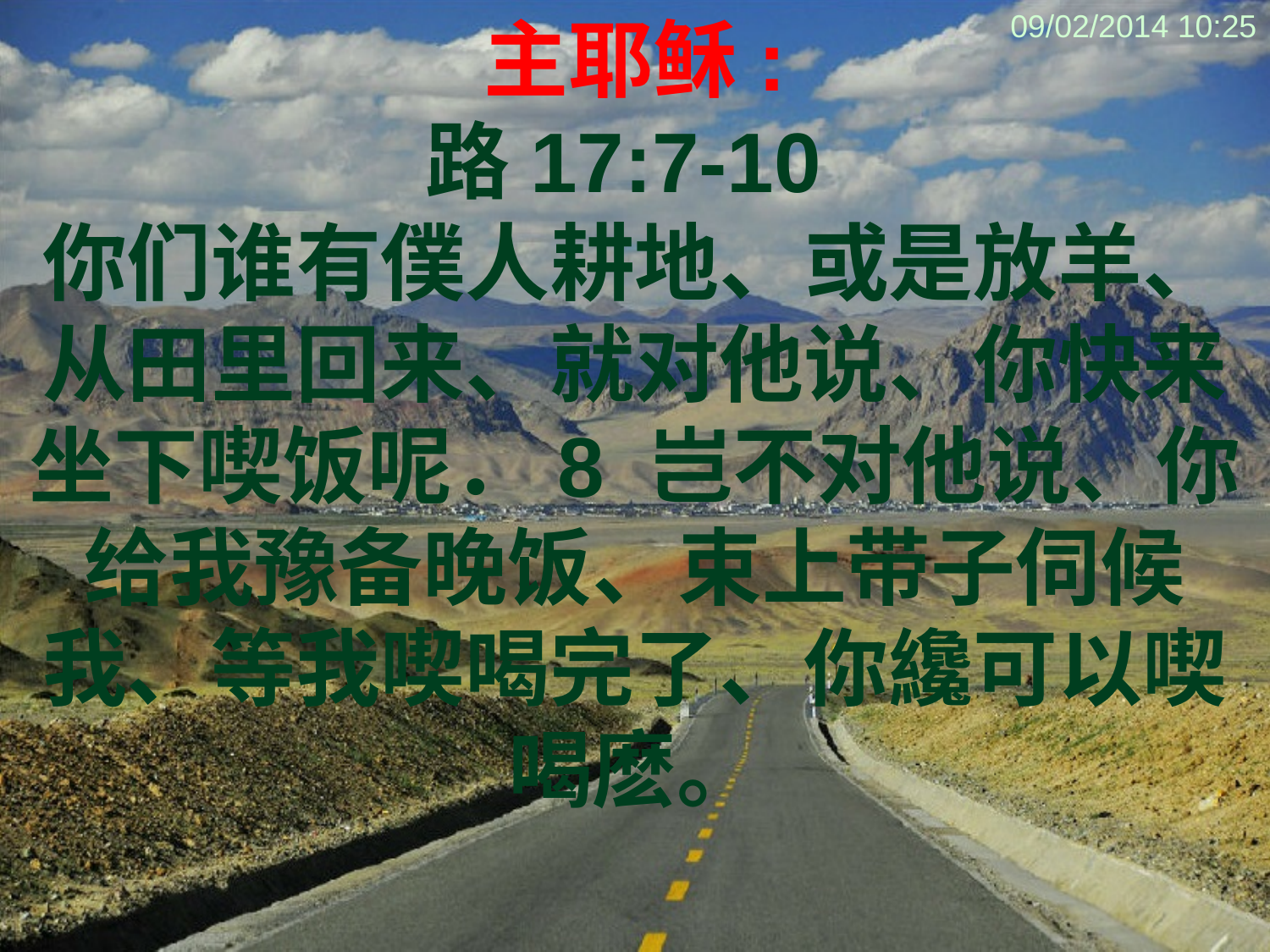

主耶稣:
路17:7-10
你们谁有僕人耕地、或是放羊、从田里回来、就对他说、你快来坐下喫饭呢．8 岂不对他说、你给我豫备晚饭、束上带子伺候我、等我喫喝完了、你纔可以喫喝麽。
09/02/2014 10:25